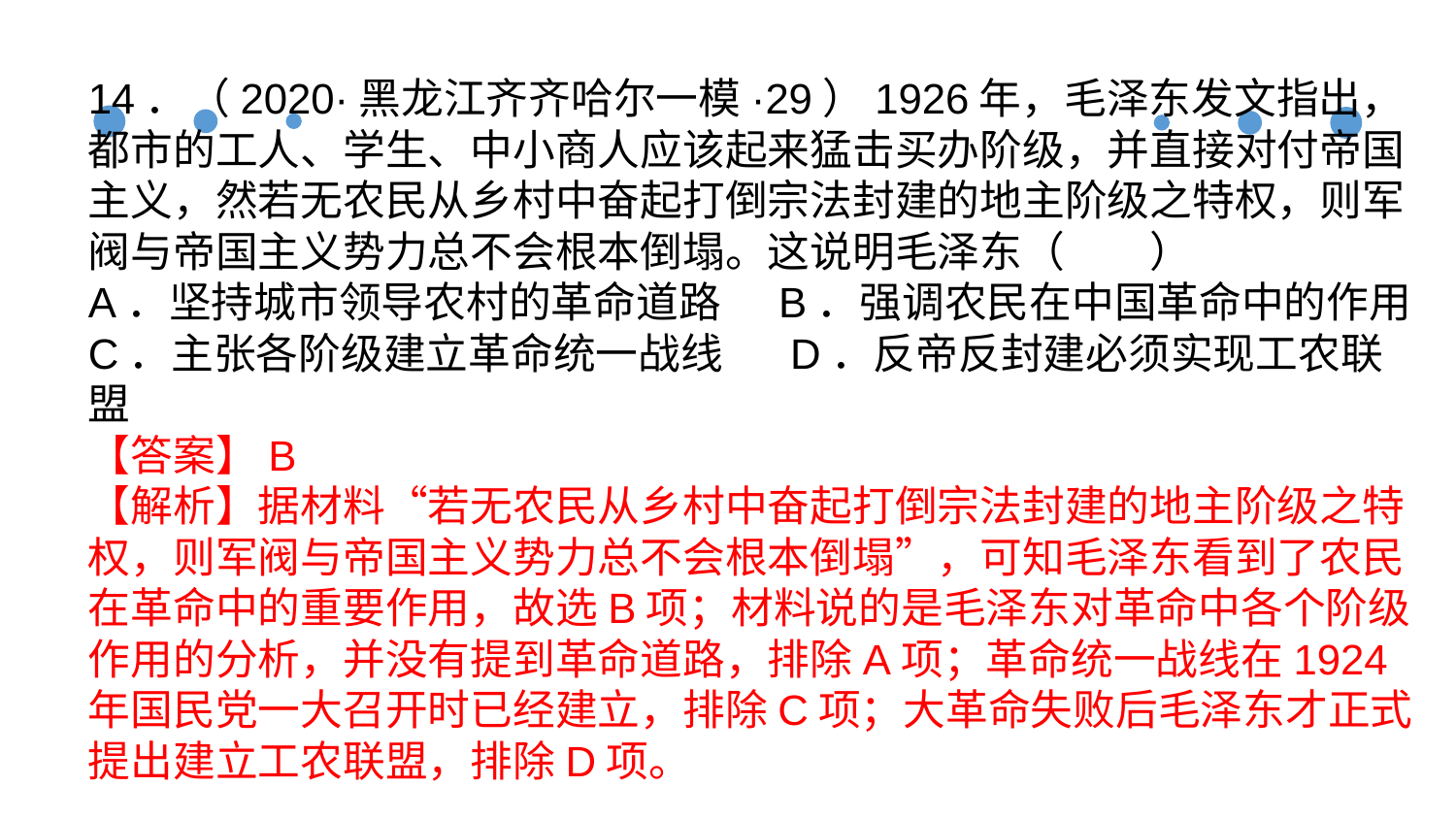

14．（2020·黑龙江齐齐哈尔一模·29）1926年，毛泽东发文指出，都市的工人、学生、中小商人应该起来猛击买办阶级，并直接对付帝国主义，然若无农民从乡村中奋起打倒宗法封建的地主阶级之特权，则军阀与帝国主义势力总不会根本倒塌。这说明毛泽东（　　）
A．坚持城市领导农村的革命道路     B．强调农民在中国革命中的作用
C．主张各阶级建立革命统一战线      D．反帝反封建必须实现工农联盟
【答案】B
【解析】据材料“若无农民从乡村中奋起打倒宗法封建的地主阶级之特权，则军阀与帝国主义势力总不会根本倒塌”，可知毛泽东看到了农民在革命中的重要作用，故选B项；材料说的是毛泽东对革命中各个阶级作用的分析，并没有提到革命道路，排除A项；革命统一战线在1924年国民党一大召开时已经建立，排除C项；大革命失败后毛泽东才正式提出建立工农联盟，排除D项。